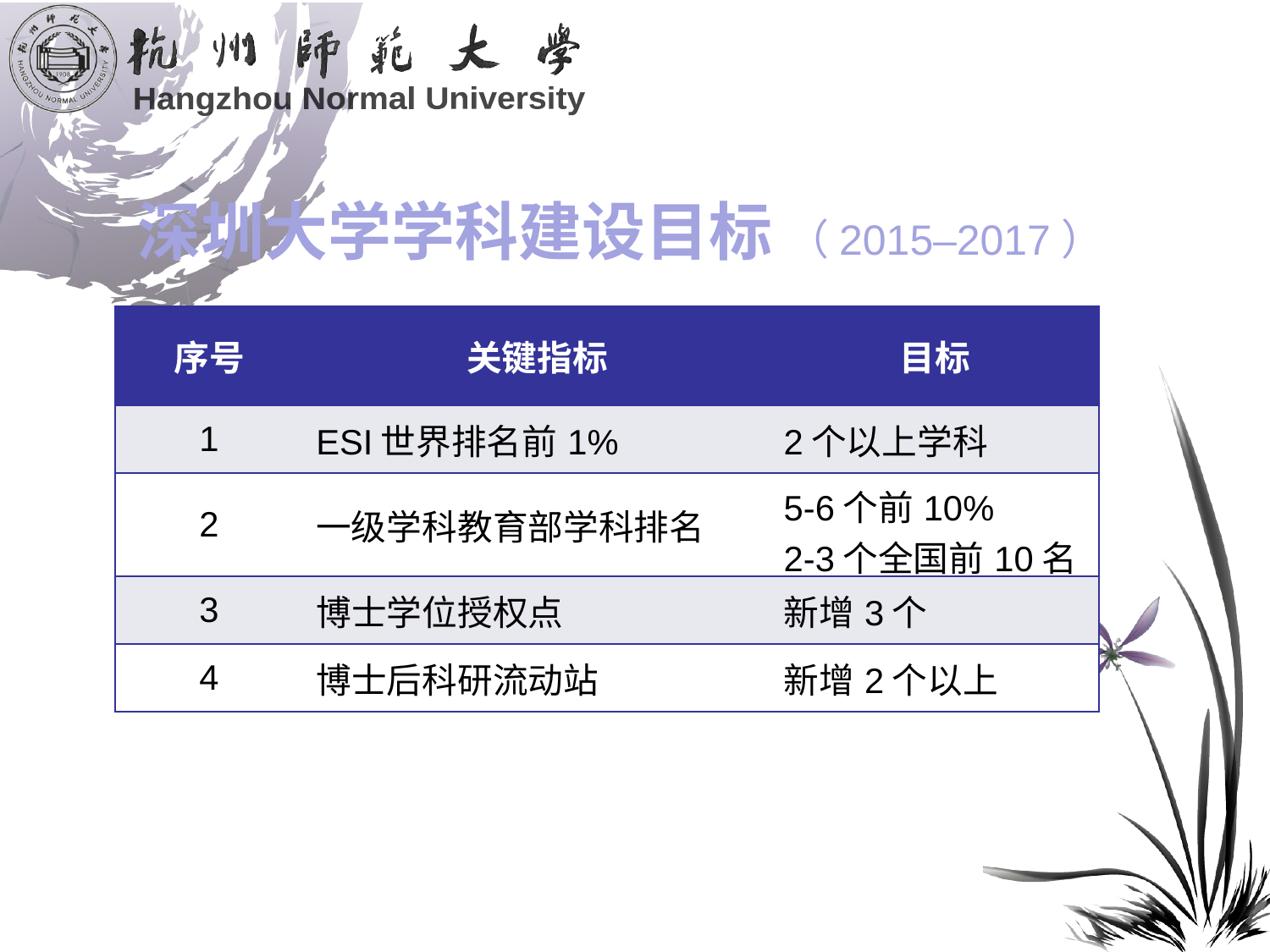

深圳大学学科建设目标 （2015–2017）
| 序号 | 关键指标 | 目标 |
| --- | --- | --- |
| 1 | ESI世界排名前1% | 2个以上学科 |
| 2 | 一级学科教育部学科排名 | 5-6个前10% 2-3个全国前10名 |
| 3 | 博士学位授权点 | 新增3个 |
| 4 | 博士后科研流动站 | 新增2个以上 |